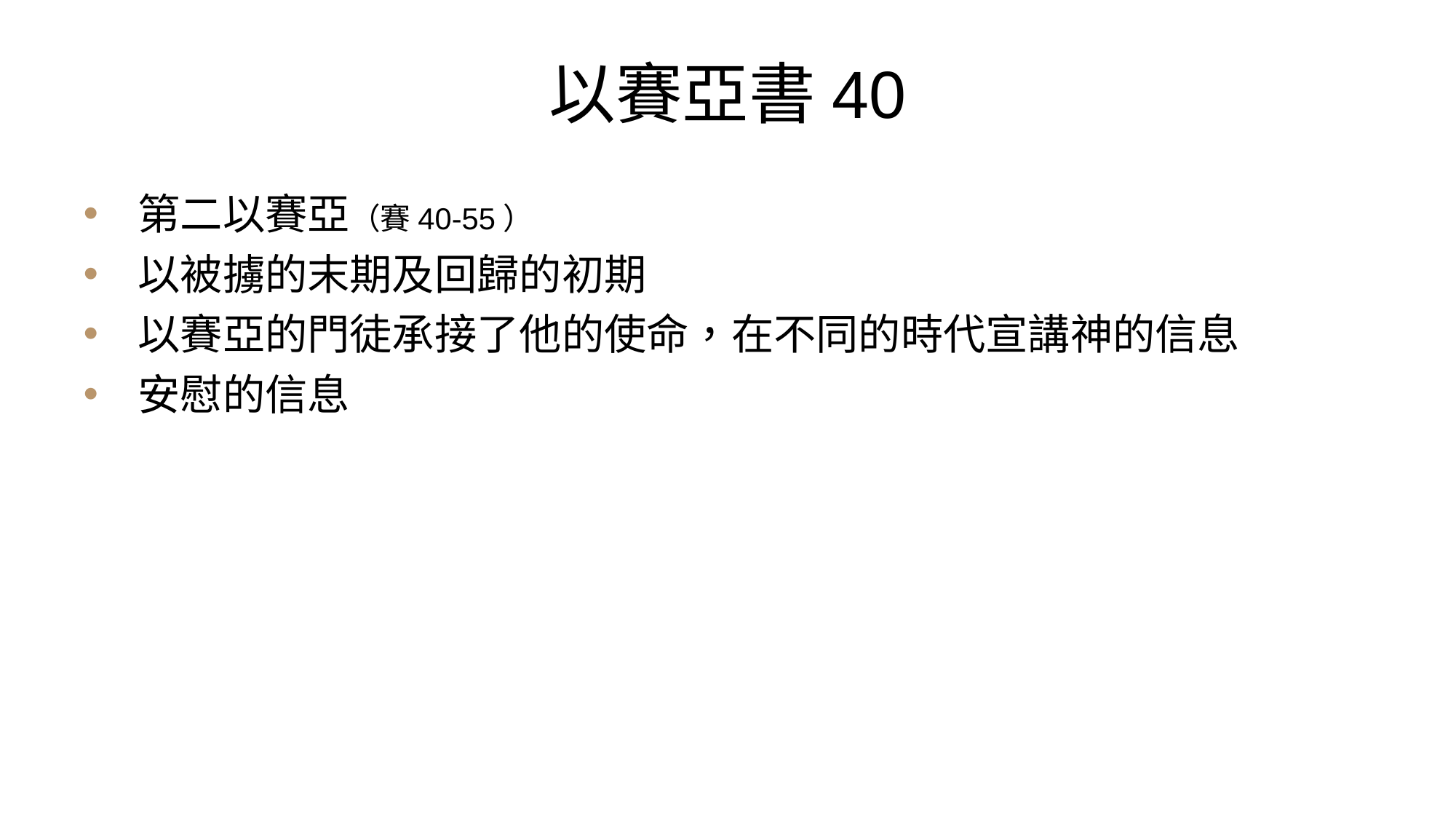

以賽亞書40
第二以賽亞（賽40-55）
以被擄的末期及回歸的初期
以賽亞的門徒承接了他的使命，在不同的時代宣講神的信息
安慰的信息